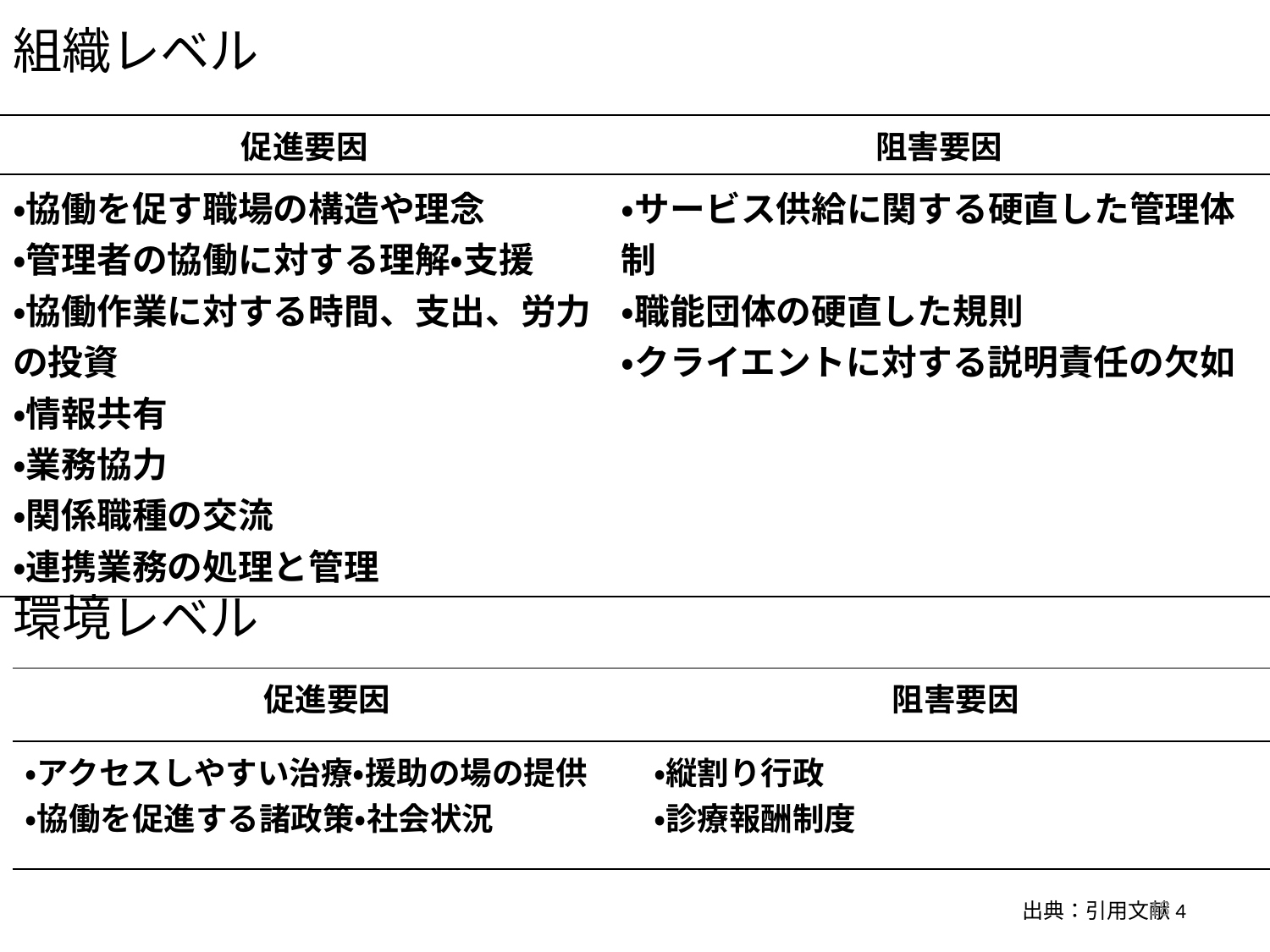

組織レベル

環境レベル

| 促進要因 | 阻害要因 |
| --- | --- |
| ・協働を促す職場の構造や理念 ・管理者の協働に対する理解・支援 ・協働作業に対する時間、支出、労力の投資 ・情報共有 ・業務協力 ・関係職種の交流 ・連携業務の処理と管理 | ・サービス供給に関する硬直した管理体制 ・職能団体の硬直した規則 ・クライエントに対する説明責任の欠如 |
| 促進要因 | 阻害要因 |
| --- | --- |
| ・アクセスしやすい治療・援助の場の提供 ・協働を促進する諸政策・社会状況 | ・縦割り行政 ・診療報酬制度 |
18
出典：引用文献4